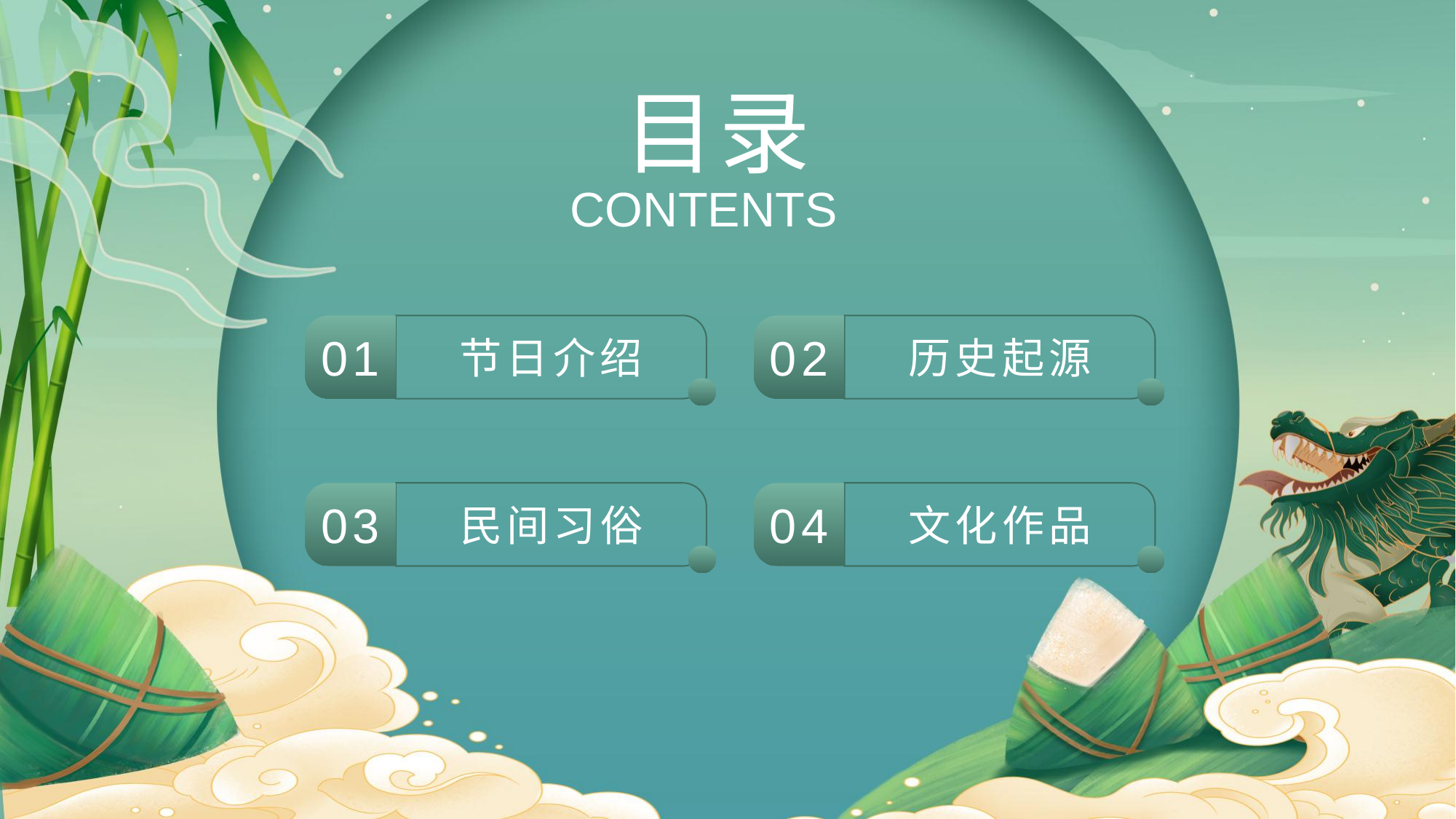

目录
CONTENTS

01
02
节日介绍
历史起源

03
04
文化作品
民间习俗